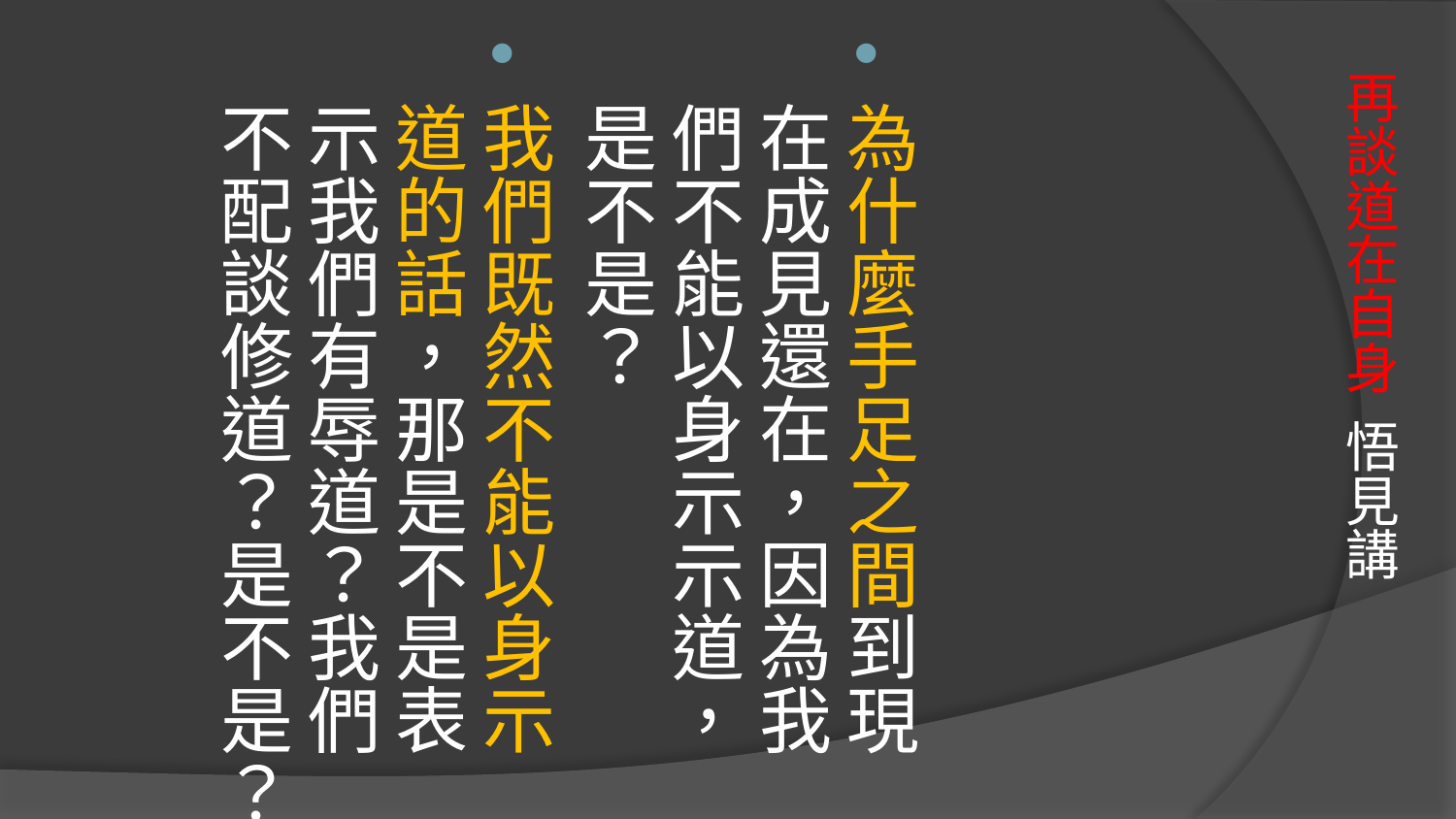

為什麼手足之間到現在成見還在，因為我們不能以身示示道，是不是？
我們既然不能以身示道的話，那是不是表示我們有辱道？我們不配談修道？是不是？

# 再談道在自身  悟見講